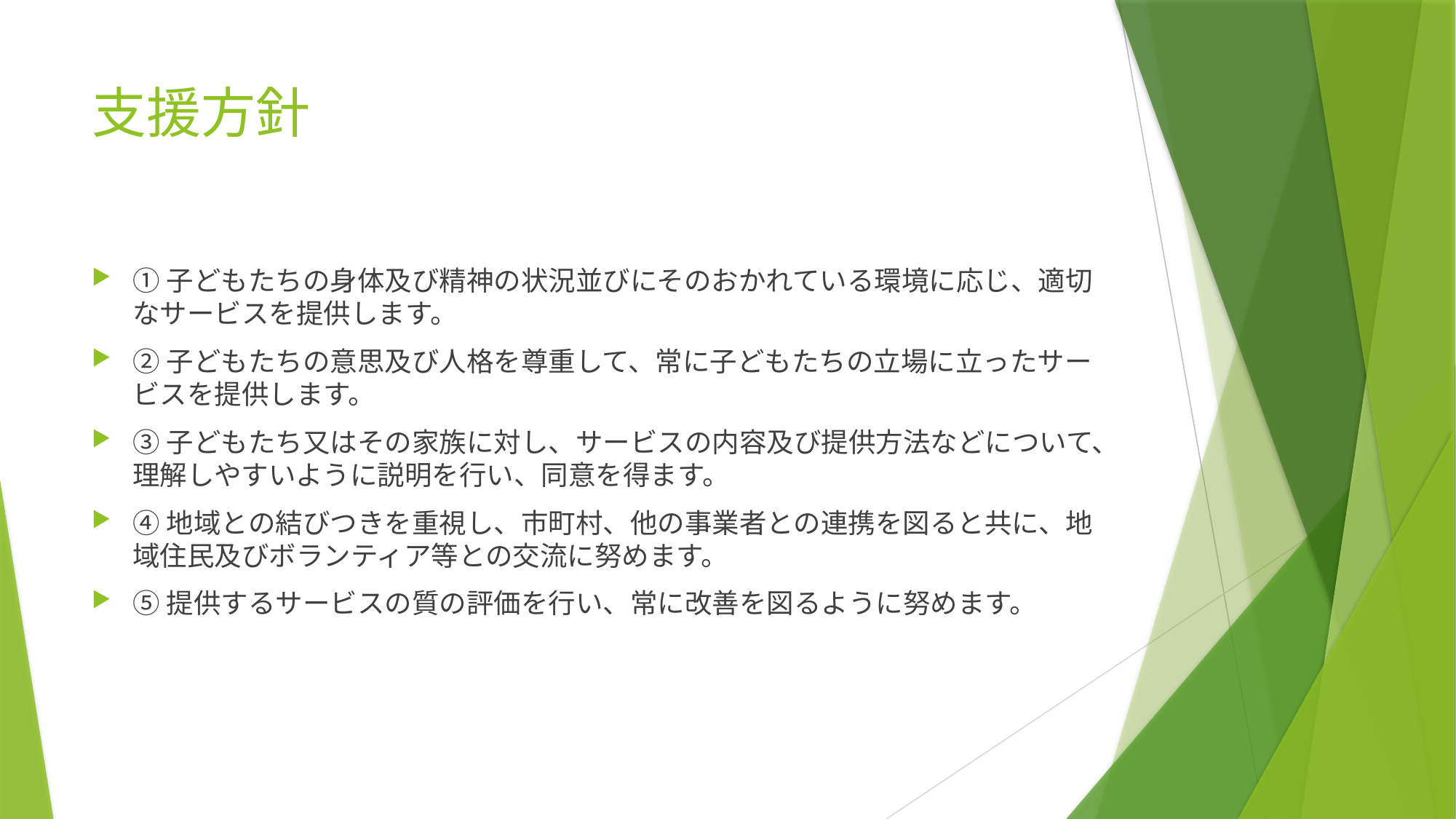

# 支援方針
①子どもたちの身体及び精神の状況並びにそのおかれている環境に応じ、適切なサービスを提供します。
②子どもたちの意思及び人格を尊重して、常に子どもたちの立場に立ったサービスを提供します。
③子どもたち又はその家族に対し、サービスの内容及び提供方法などについて、理解しやすいように説明を行い、同意を得ます。
④地域との結びつきを重視し、市町村、他の事業者との連携を図ると共に、地域住民及びボランティア等との交流に努めます。
⑤提供するサービスの質の評価を行い、常に改善を図るように努めます。